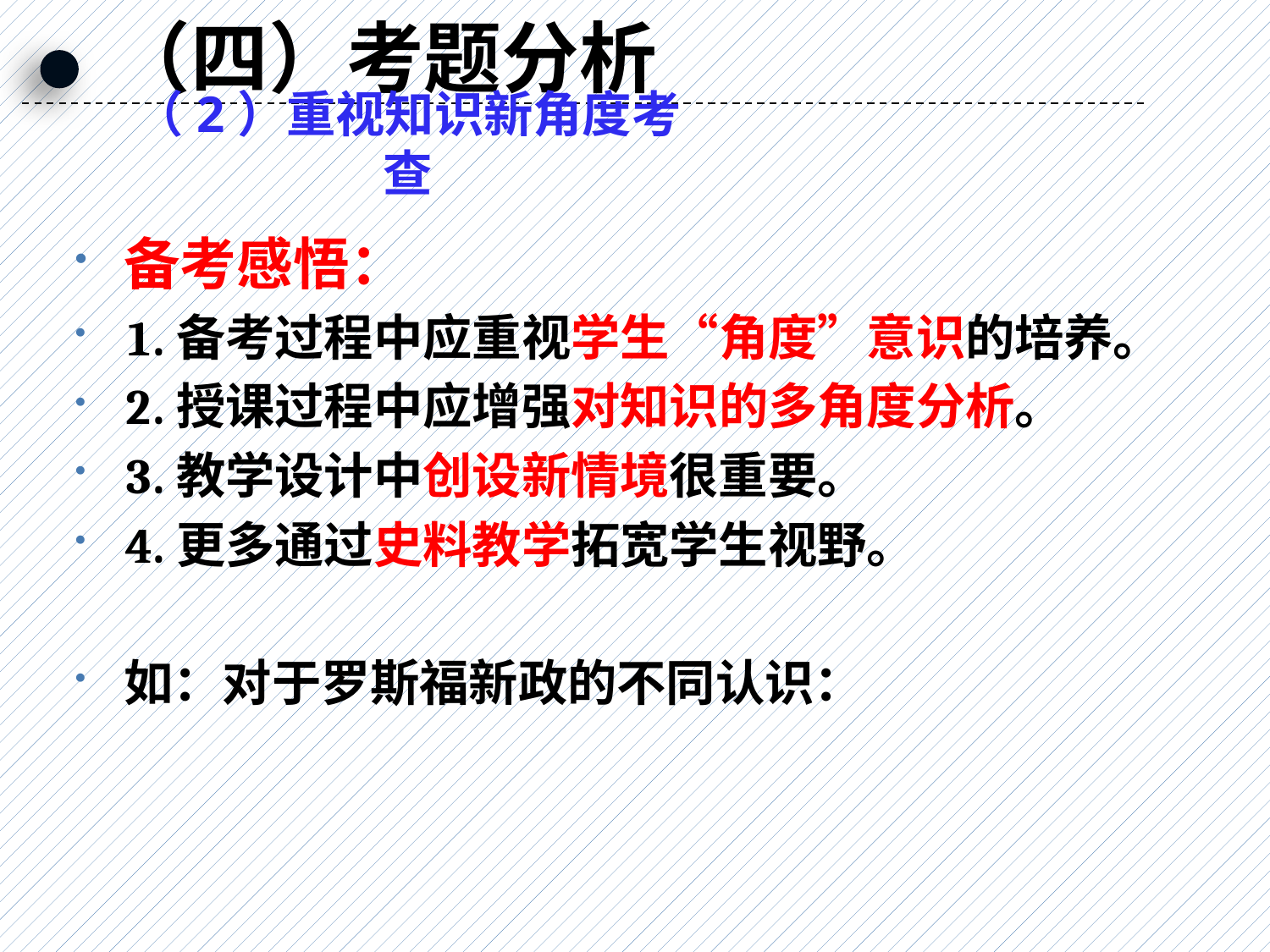

（四）考题分析

（2）重视知识新角度考查
备考感悟：
1.备考过程中应重视学生“角度”意识的培养。
2.授课过程中应增强对知识的多角度分析。
3.教学设计中创设新情境很重要。
4.更多通过史料教学拓宽学生视野。

如：对于罗斯福新政的不同认识：